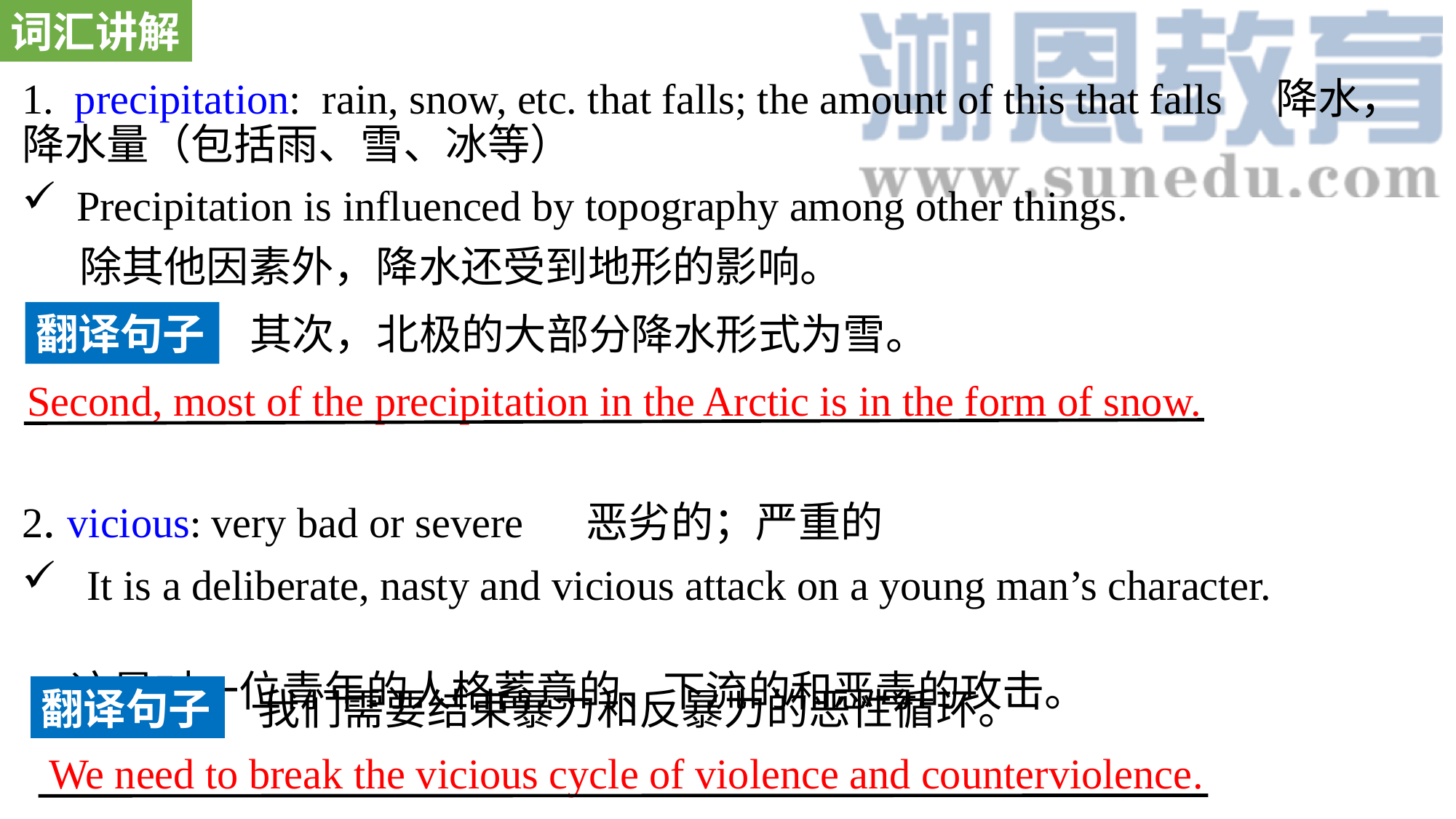

词汇讲解
1.  precipitation:  rain, snow, etc. that falls; the amount of this that falls    降水，降水量（包括雨、雪、冰等）
Precipitation is influenced by topography among other things.
     除其他因素外，降水还受到地形的影响。

2. vicious: very bad or severe     恶劣的；严重的
 It is a deliberate, nasty and vicious attack on a young man’s character.
    这是对一位青年的人格蓄意的、下流的和恶毒的攻击。
翻译句子
其次，北极的大部分降水形式为雪。
Second, most of the precipitation in the Arctic is in the form of snow.
翻译句子
我们需要结束暴力和反暴力的恶性循环。
We need to break the vicious cycle of violence and counterviolence.